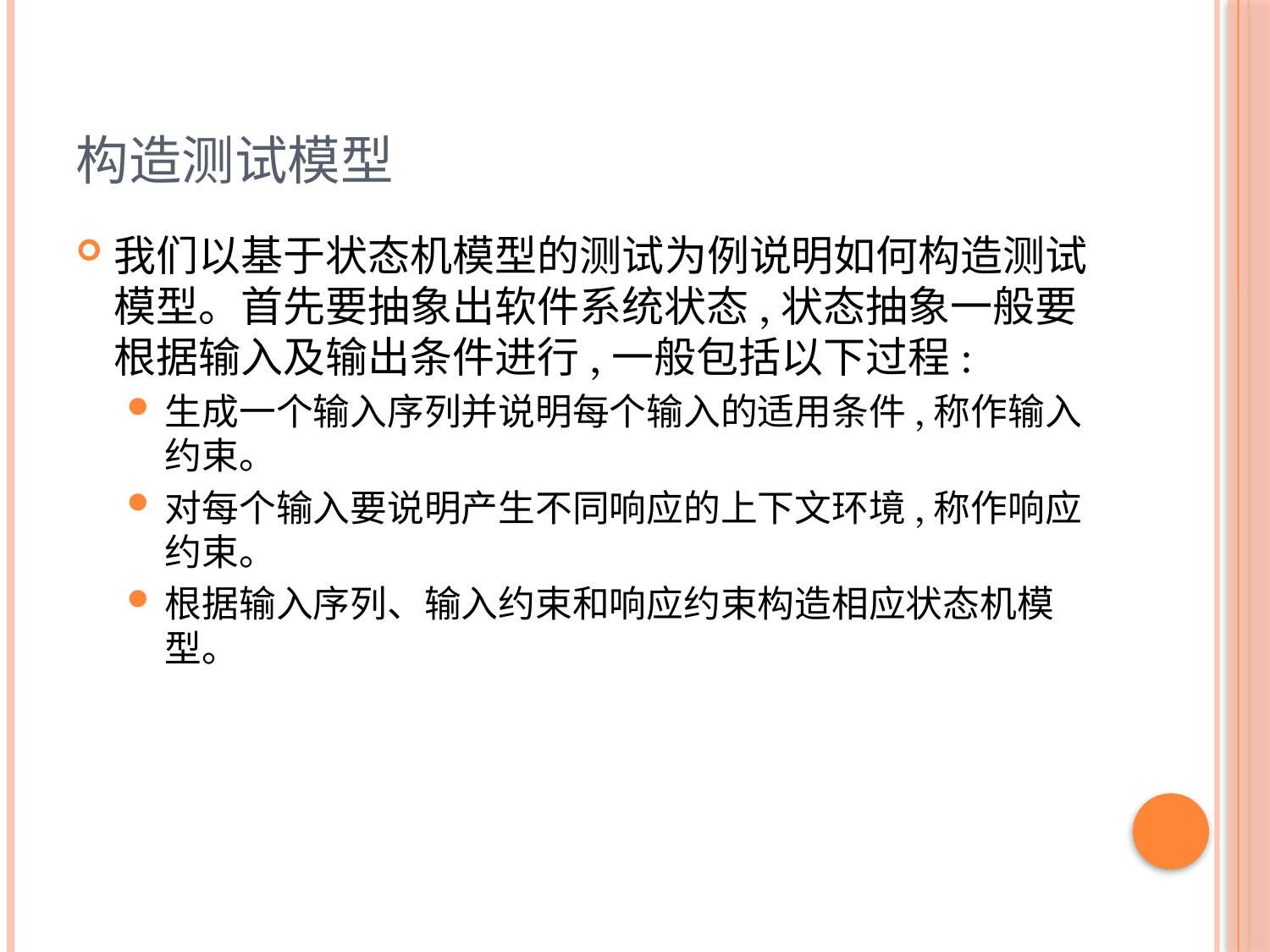

# 构造测试模型
我们以基于状态机模型的测试为例说明如何构造测试模型。首先要抽象出软件系统状态,状态抽象一般要根据输入及输出条件进行,一般包括以下过程:
生成一个输入序列并说明每个输入的适用条件,称作输入约束。
对每个输入要说明产生不同响应的上下文环境,称作响应约束。
根据输入序列、输入约束和响应约束构造相应状态机模型。